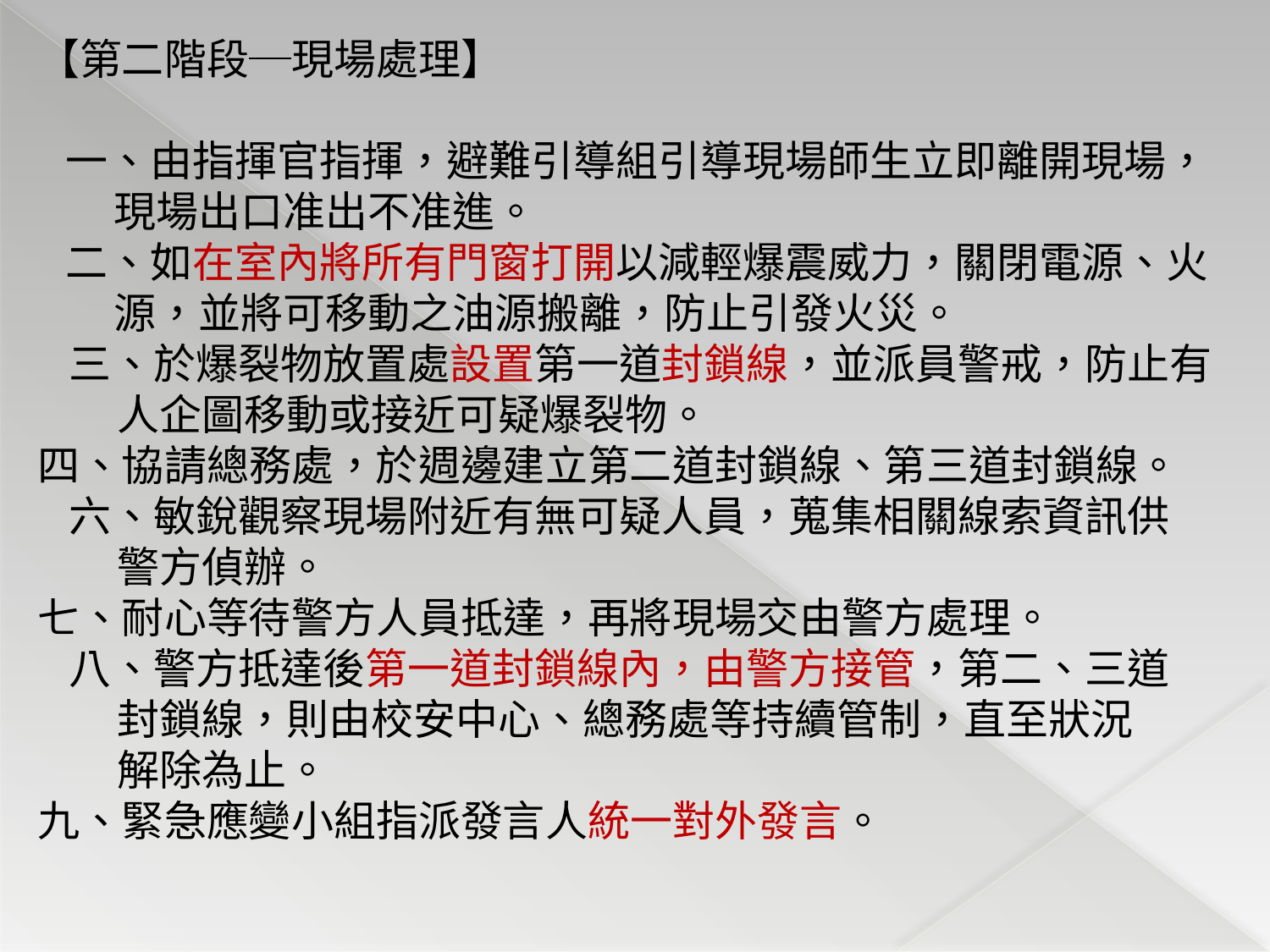

【第二階段─現場處理】

一、由指揮官指揮，避難引導組引導現場師生立即離開現場，
    現場出口准出不准進。
二、如在室內將所有門窗打開以減輕爆震威力，關閉電源、火
    源，並將可移動之油源搬離，防止引發火災。
三、於爆裂物放置處設置第一道封鎖線，並派員警戒，防止有
    人企圖移動或接近可疑爆裂物。
四、協請總務處，於週邊建立第二道封鎖線、第三道封鎖線。
六、敏銳觀察現場附近有無可疑人員，蒐集相關線索資訊供
    警方偵辦。
七、耐心等待警方人員抵達，再將現場交由警方處理。
八、警方抵達後第一道封鎖線內，由警方接管，第二、三道
    封鎖線，則由校安中心、總務處等持續管制，直至狀況
    解除為止。
九、緊急應變小組指派發言人統一對外發言。